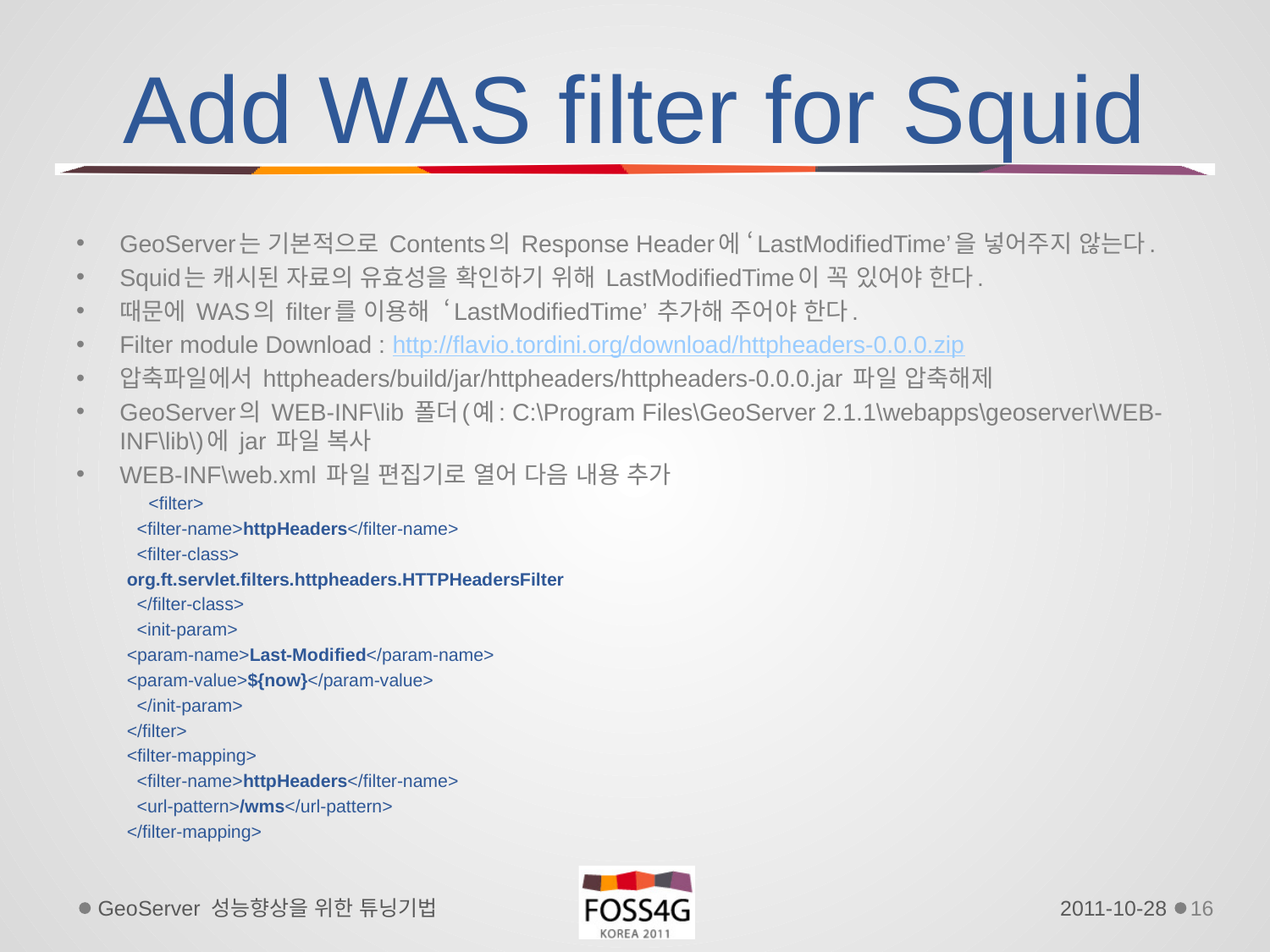

# Add WAS filter for Squid
GeoServer는 기본적으로 Contents의 Response Header에 ‘LastModifiedTime’을 넣어주지 않는다.
Squid는 캐시된 자료의 유효성을 확인하기 위해 LastModifiedTime이 꼭 있어야 한다.
때문에 WAS의 filter를 이용해  ‘LastModifiedTime’ 추가해 주어야 한다.
Filter module Download : http://flavio.tordini.org/download/httpheaders-0.0.0.zip
압축파일에서 httpheaders/build/jar/httpheaders/httpheaders-0.0.0.jar 파일 압축해제
GeoServer의 WEB-INF\lib 폴더(예: C:\Program Files\GeoServer 2.1.1\webapps\geoserver\WEB-INF\lib\)에 jar 파일 복사
WEB-INF\web.xml 파일 편집기로 열어 다음 내용 추가
	<filter>
	  <filter-name>httpHeaders</filter-name>
	  <filter-class>
		org.ft.servlet.filters.httpheaders.HTTPHeadersFilter
	  </filter-class>
	  <init-param>
		<param-name>Last-Modified</param-name>
		<param-value>${now}</param-value>
	  </init-param>
	</filter>
	<filter-mapping>
	  <filter-name>httpHeaders</filter-name>
	  <url-pattern>/wms</url-pattern>
	</filter-mapping>
GeoServer 성능향상을 위한 튜닝기법
2011-10-28
16